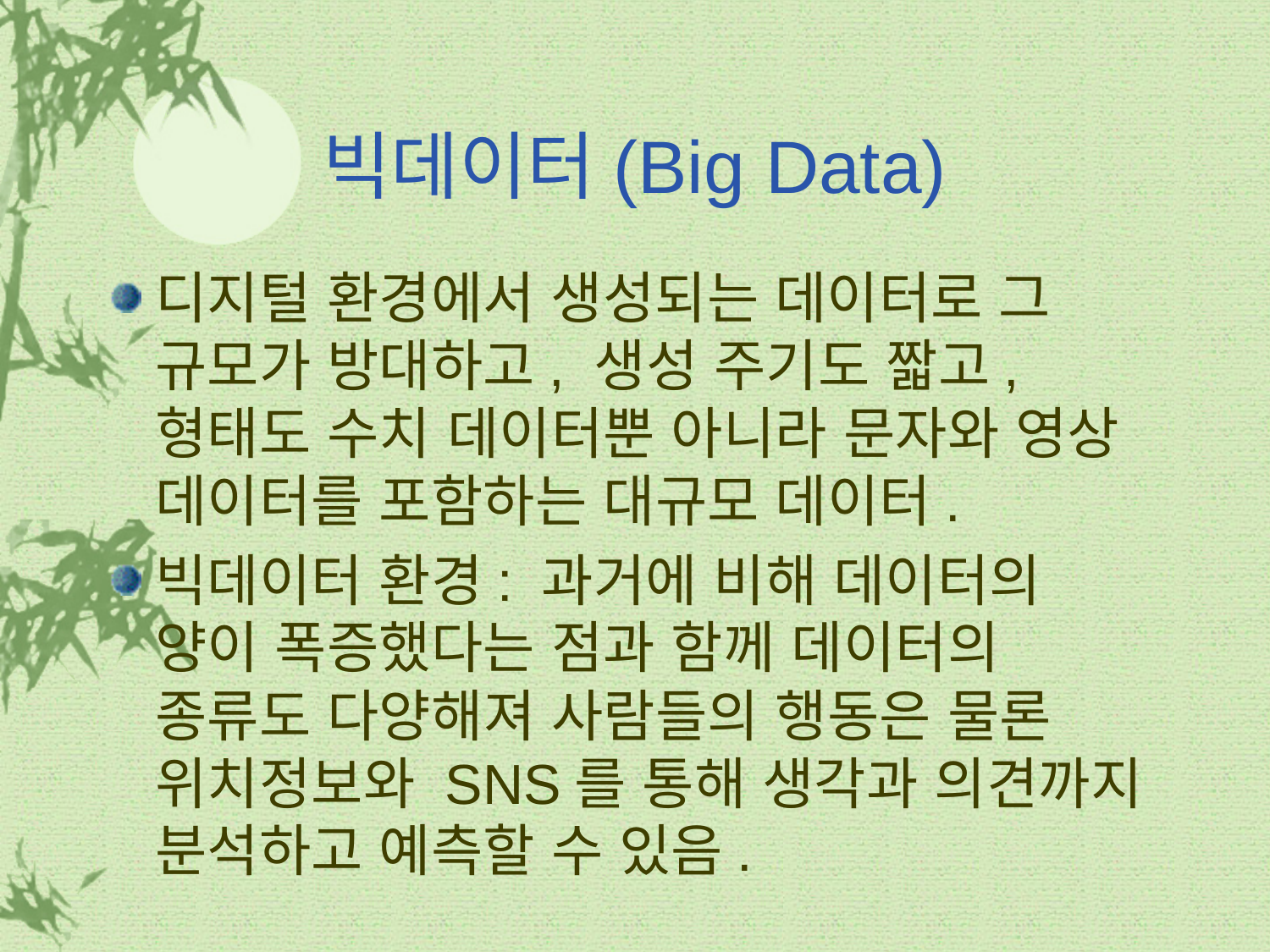

# 빅데이터(Big Data)
디지털 환경에서 생성되는 데이터로 그 규모가 방대하고, 생성 주기도 짧고, 형태도 수치 데이터뿐 아니라 문자와 영상 데이터를 포함하는 대규모 데이터.
빅데이터 환경: 과거에 비해 데이터의 양이 폭증했다는 점과 함께 데이터의 종류도 다양해져 사람들의 행동은 물론 위치정보와 SNS를 통해 생각과 의견까지 분석하고 예측할 수 있음.